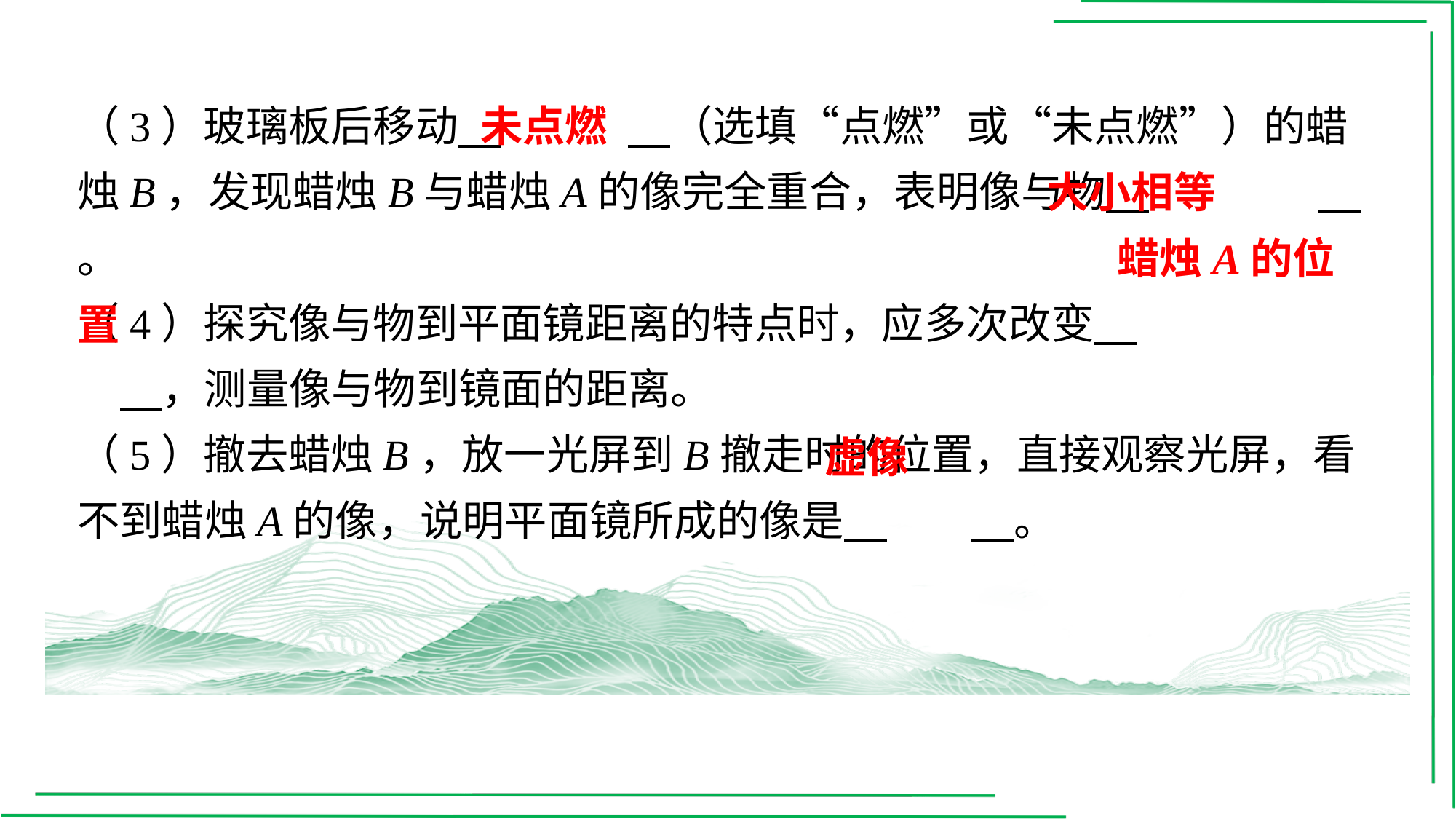

未点燃
（3）玻璃板后移动 　未点燃　⁠（选填“点燃”或“未点燃”）的蜡烛B，发现蜡烛B与蜡烛A的像完全重合，表明像与物 　大小相等　⁠。
（4）探究像与物到平面镜距离的特点时，应多次改变 　蜡烛A的位置　⁠，测量像与物到镜面的距离。
（5）撤去蜡烛B，放一光屏到B撤走时的位置，直接观察光屏，看不到蜡烛A的像，说明平面镜所成的像是 　虚像　⁠。
大小相等
蜡烛A的位
置
虚像